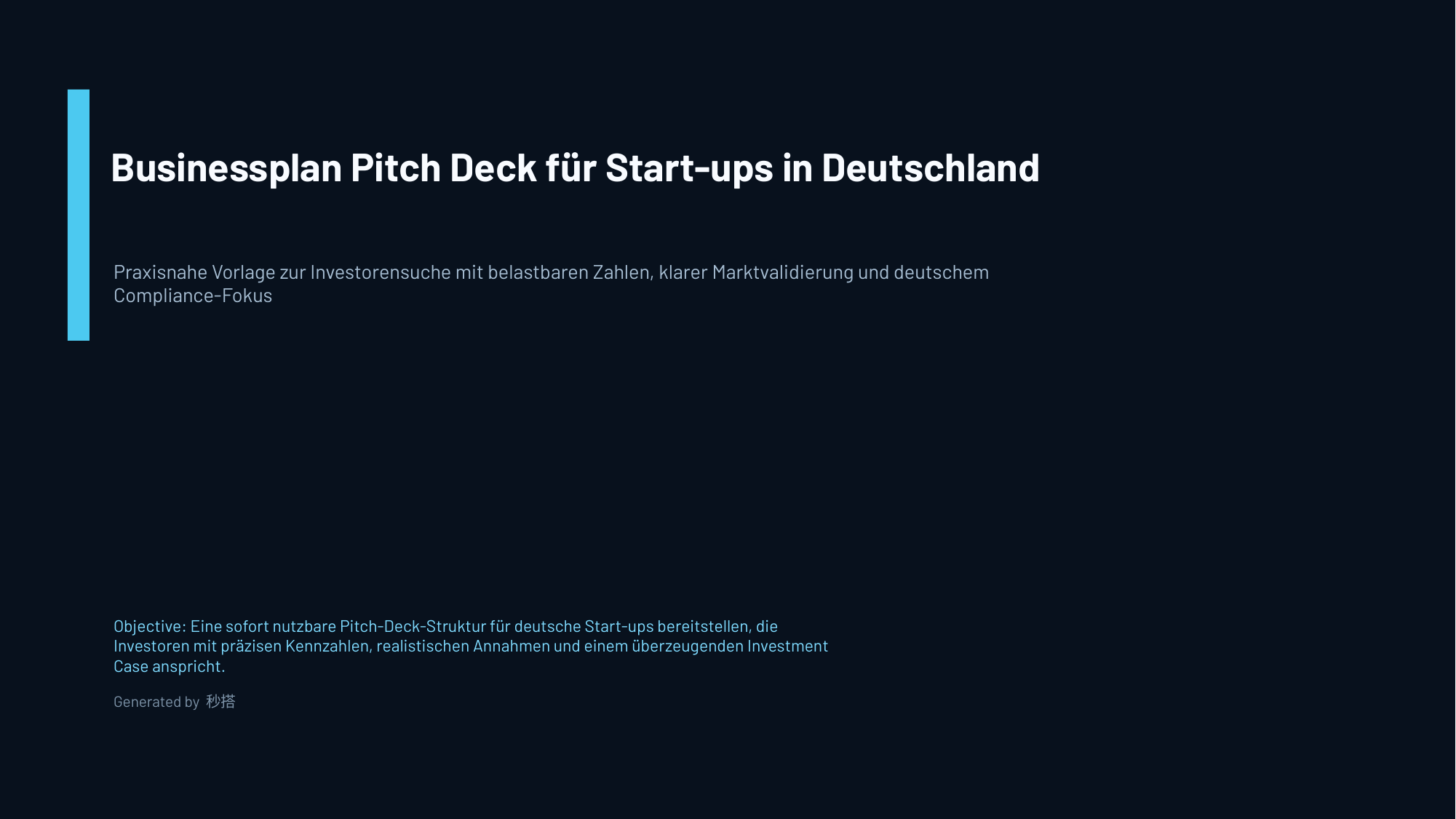

Businessplan Pitch Deck für Start-ups in Deutschland
Praxisnahe Vorlage zur Investorensuche mit belastbaren Zahlen, klarer Marktvalidierung und deutschem Compliance-Fokus
Objective: Eine sofort nutzbare Pitch-Deck-Struktur für deutsche Start-ups bereitstellen, die Investoren mit präzisen Kennzahlen, realistischen Annahmen und einem überzeugenden Investment Case anspricht.
Generated by 秒搭